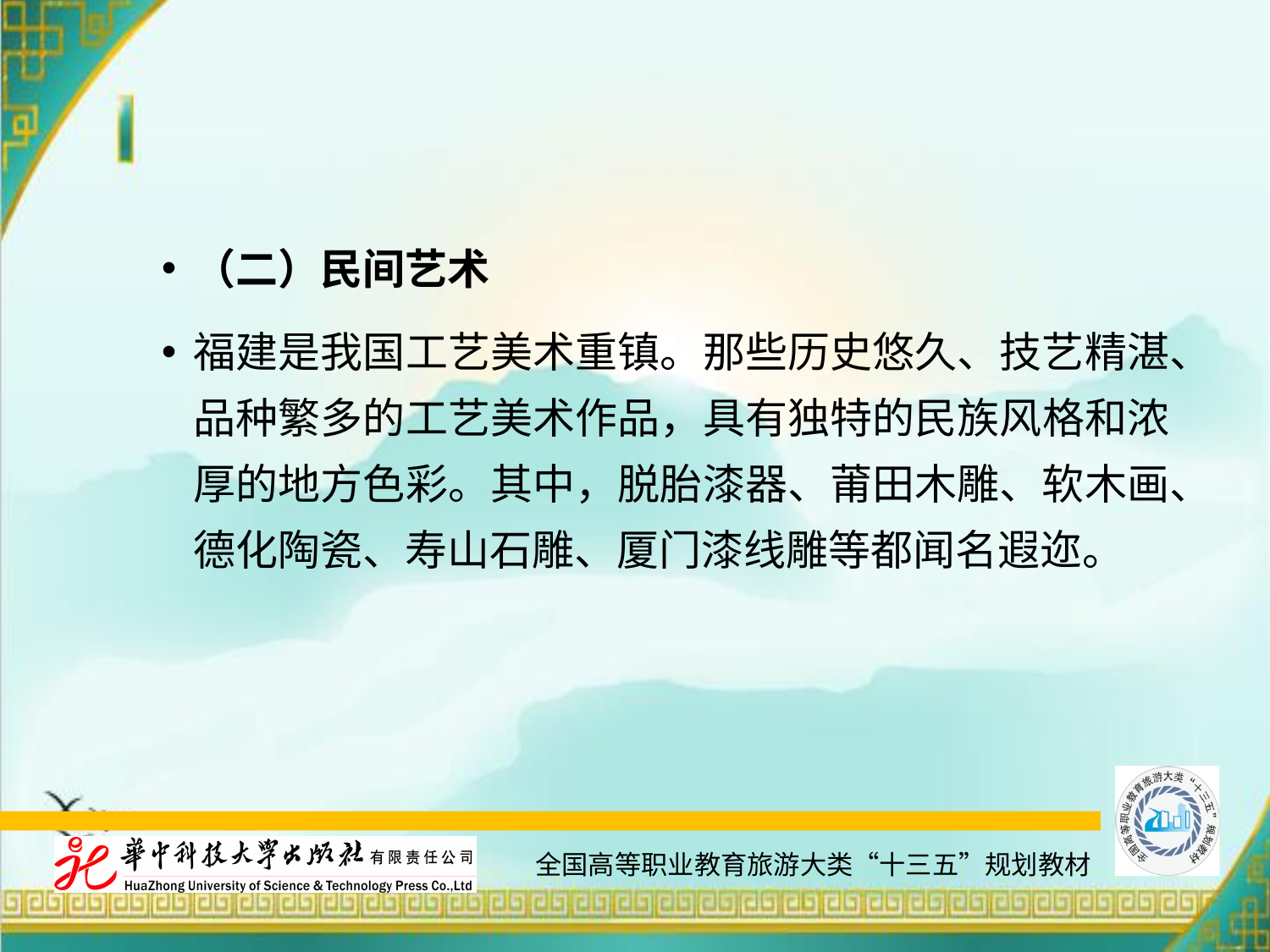

#
（二）民间艺术
福建是我国工艺美术重镇。那些历史悠久、技艺精湛、品种繁多的工艺美术作品，具有独特的民族风格和浓厚的地方色彩。其中，脱胎漆器、莆田木雕、软木画、德化陶瓷、寿山石雕、厦门漆线雕等都闻名遐迩。